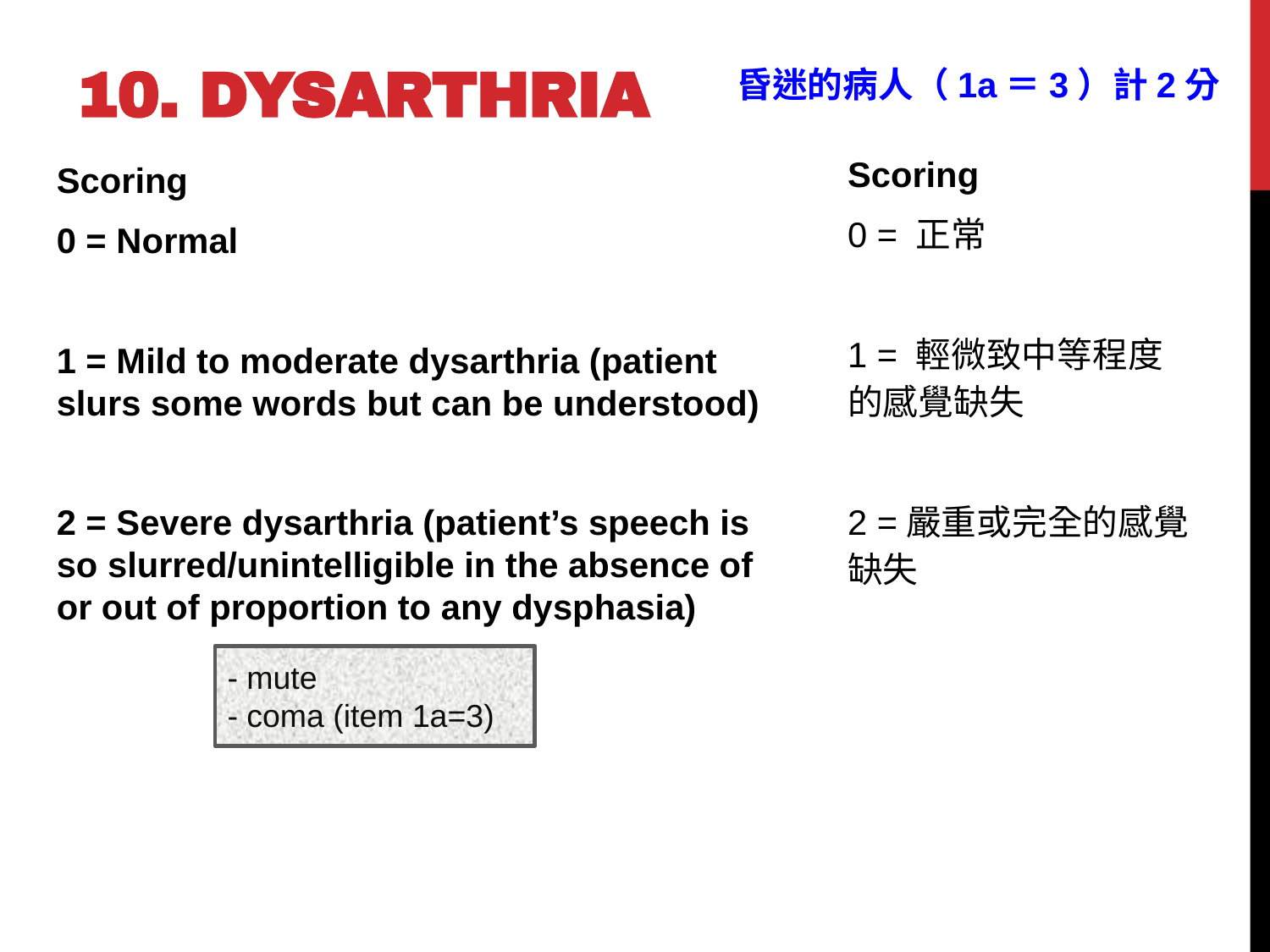

# 10. Dysarthria
昏迷的病人（1a＝3）計2分
Scoring
0 = 正常

1 = 輕微致中等程度的感覺缺失

2 =嚴重或完全的感覺缺失
Scoring
0 = Normal

1 = Mild to moderate dysarthria (patient slurs some words but can be understood)

2 = Severe dysarthria (patient’s speech is so slurred/unintelligible in the absence of or out of proportion to any dysphasia)

- mute
- coma (item 1a=3)